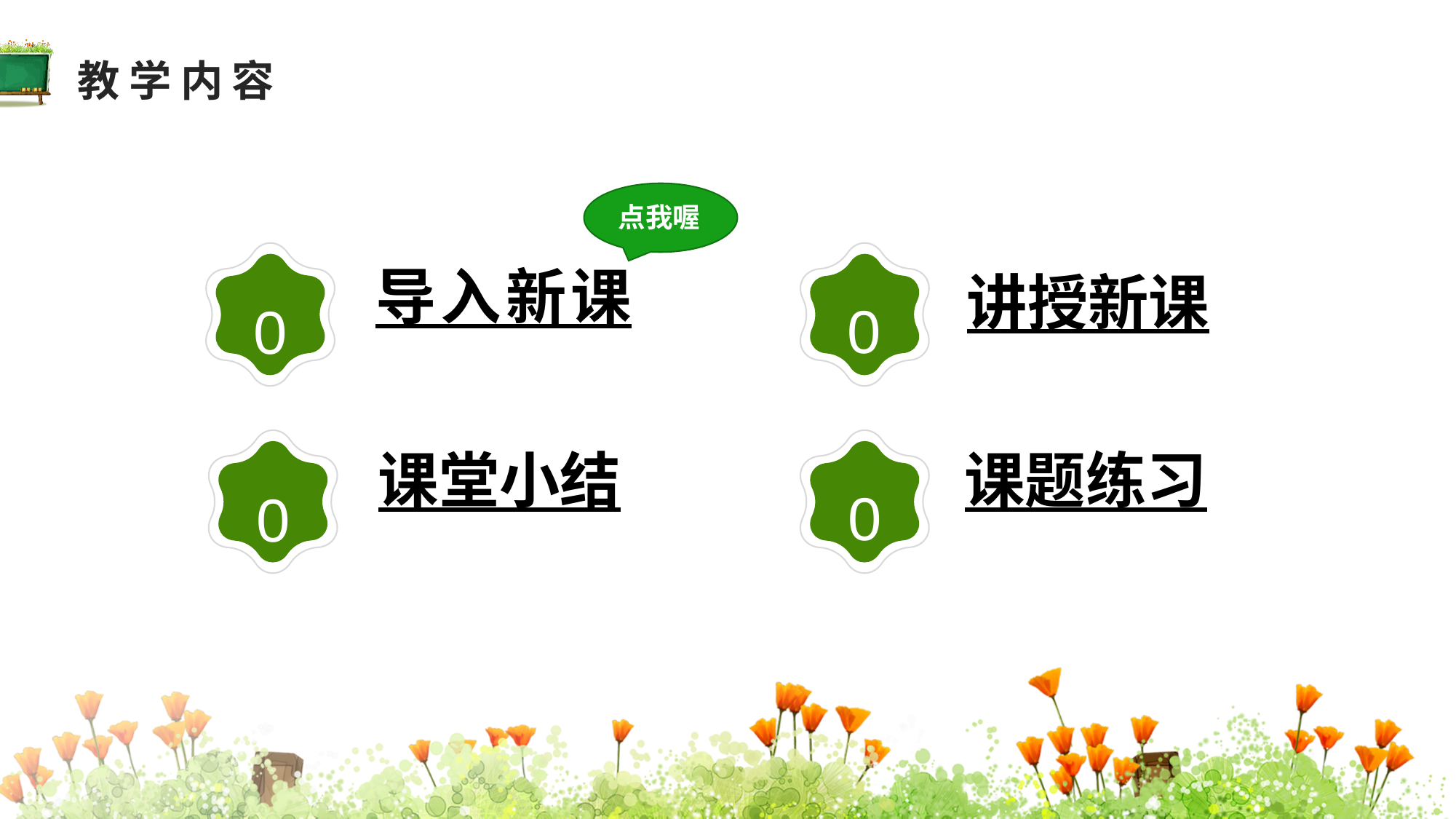

教学内容

点我喔

01

02

导入新课
讲授新课

03

04
课堂小结
课题练习